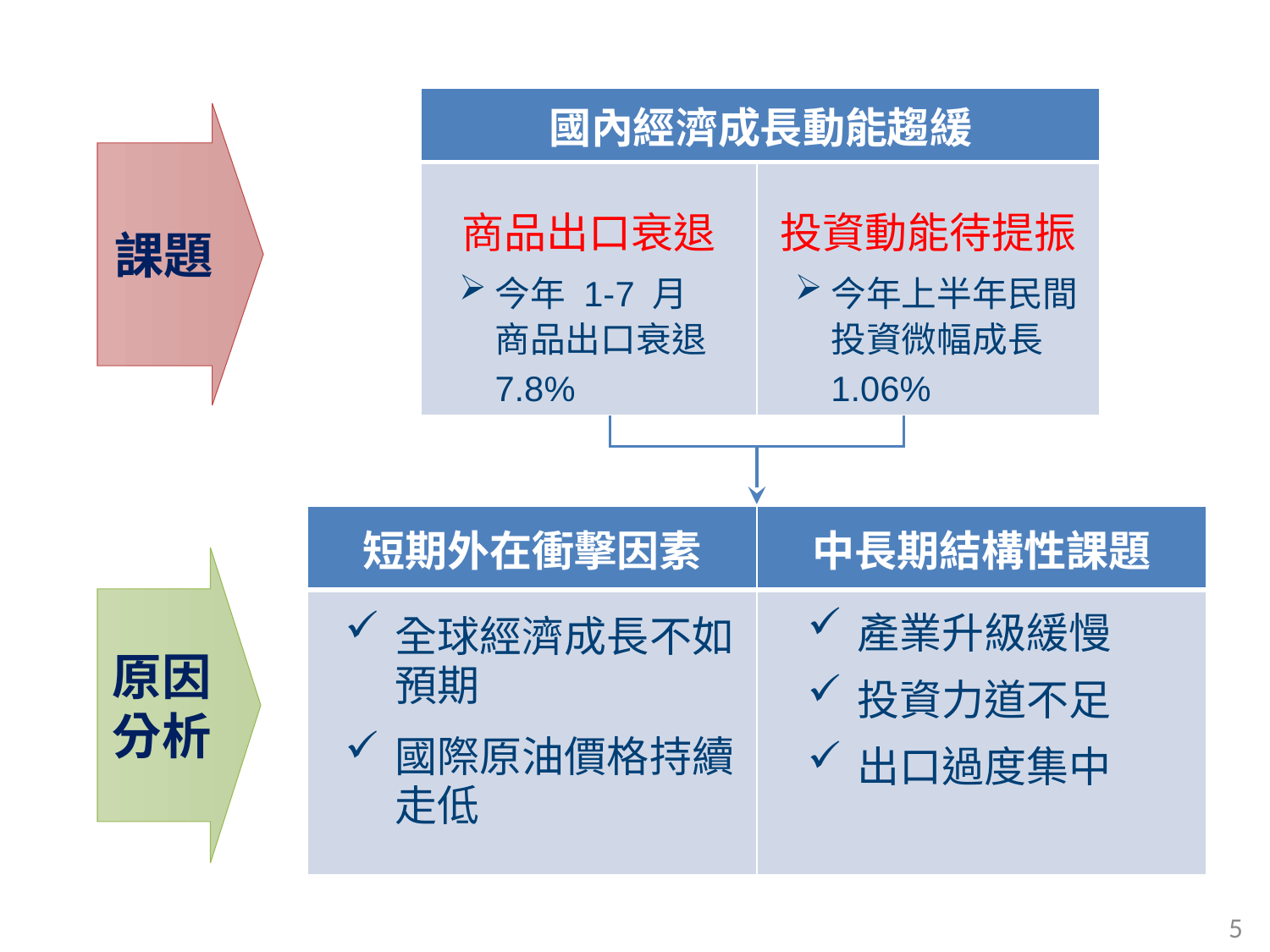

| 國內經濟成長動能趨緩 |  |
| --- | --- |
| 商品出口衰退 今年 1-7 月 商品出口衰退7.8% | 投資動能待提振 今年上半年民間投資微幅成長 1.06% |
課題

| 短期外在衝擊因素 | 中長期結構性課題 |
| --- | --- |
| 全球經濟成長不如預期 國際原油價格持續走低 | 產業升級緩慢 投資力道不足 出口過度集中 |
原因分析
5